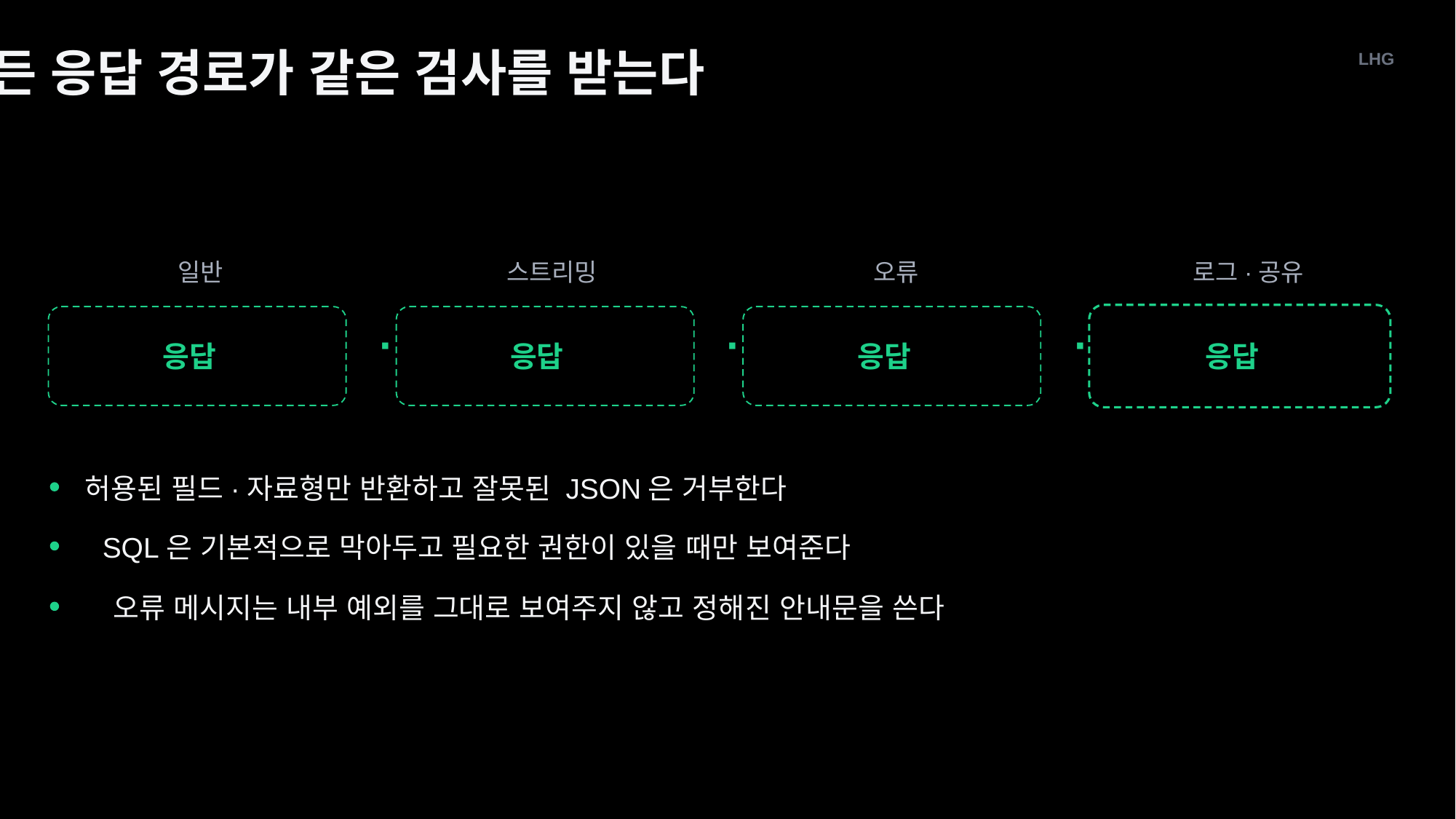

모든 응답 경로가 같은 검사를 받는다
LHG
일반
스트리밍
오류
로그·공유

·
·
·
응답
응답
응답
응답

허용된 필드·자료형만 반환하고 잘못된 JSON은 거부한다

SQL은 기본적으로 막아두고 필요한 권한이 있을 때만 보여준다

오류 메시지는 내부 예외를 그대로 보여주지 않고 정해진 안내문을 쓴다